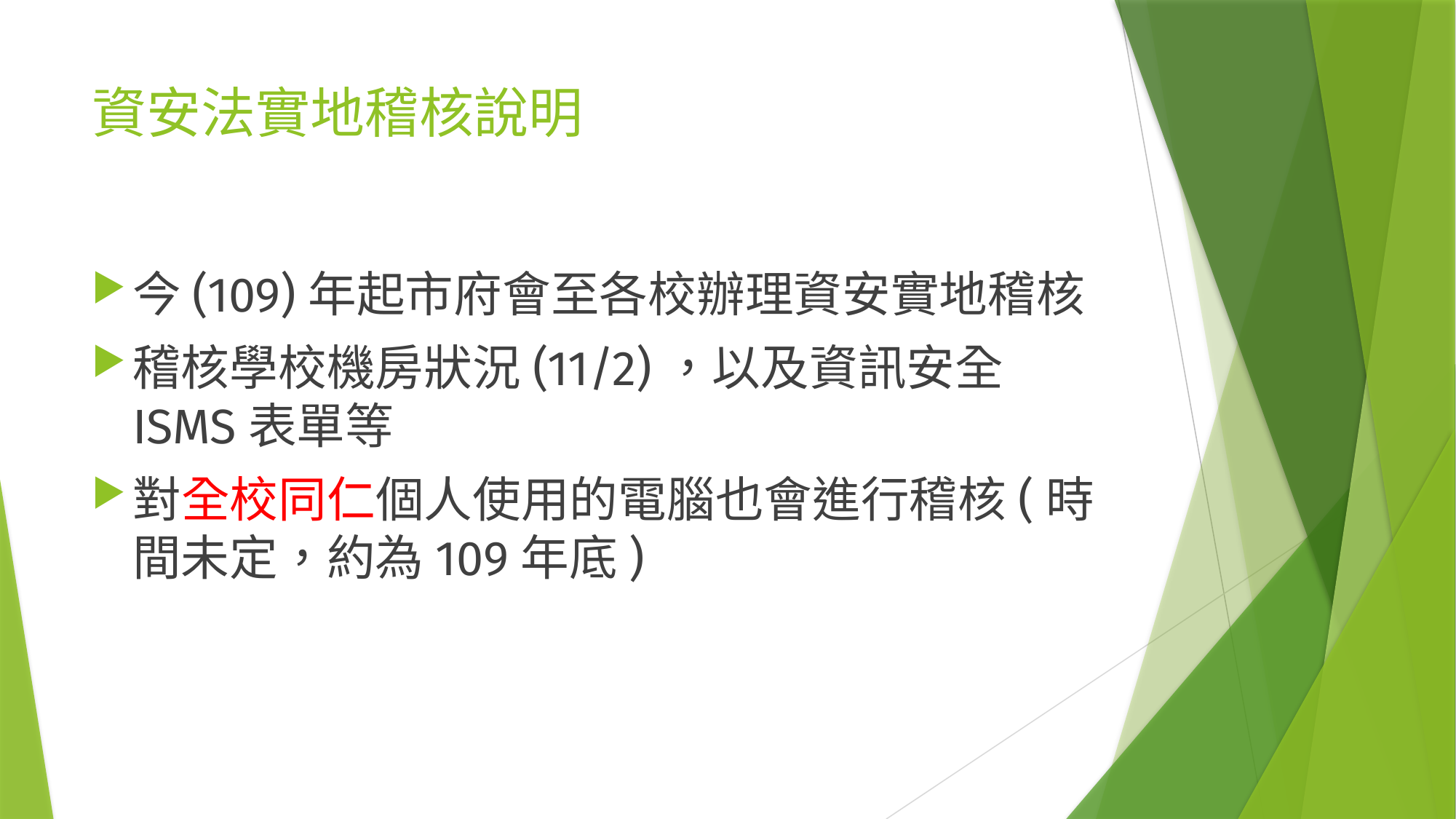

# 資安法實地稽核說明
今(109)年起市府會至各校辦理資安實地稽核
稽核學校機房狀況(11/2)，以及資訊安全ISMS表單等
對全校同仁個人使用的電腦也會進行稽核(時間未定，約為109年底)